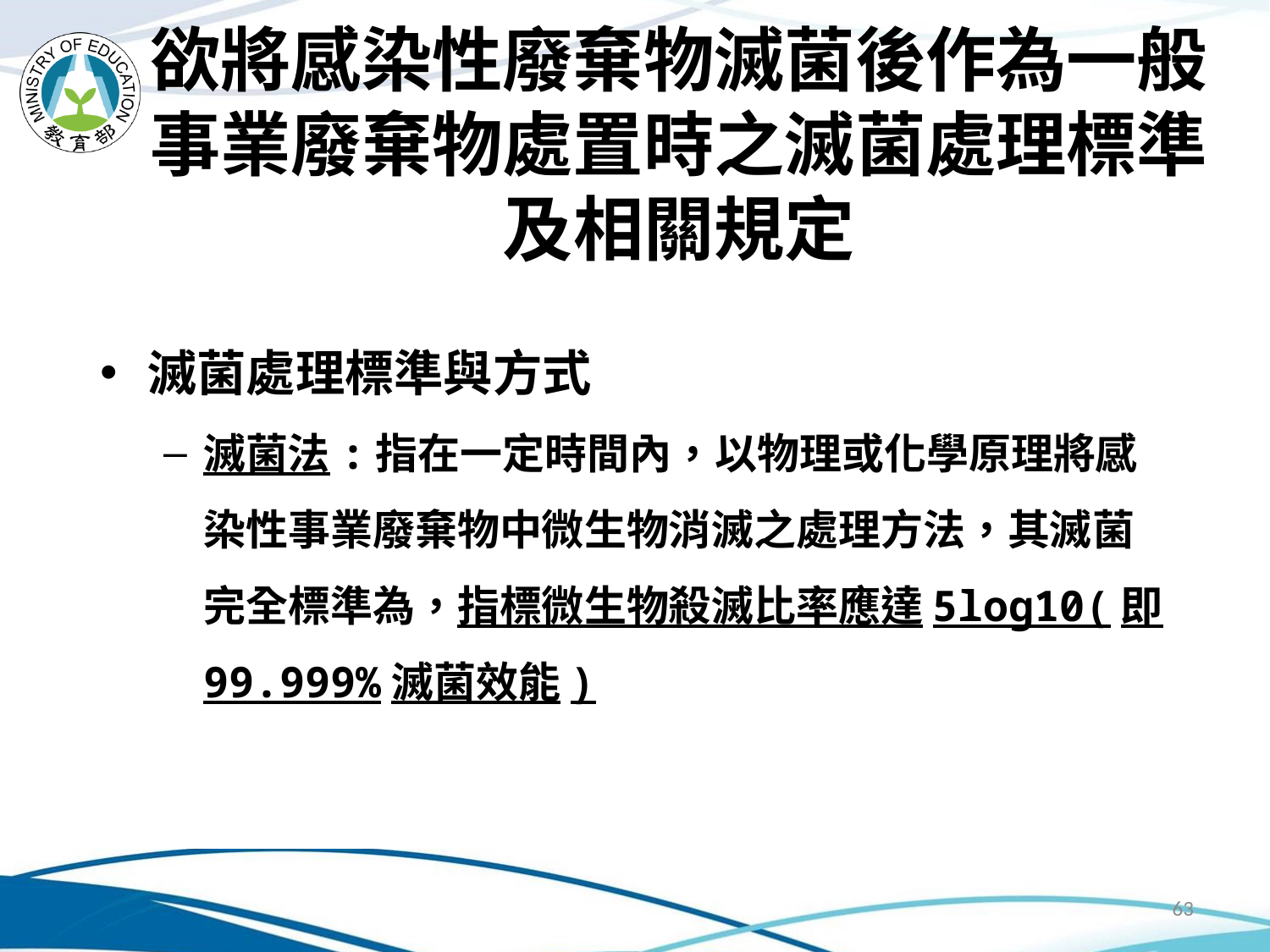

# 欲將感染性廢棄物滅菌後作為一般事業廢棄物處置時之滅菌處理標準及相關規定
滅菌處理標準與方式
滅菌法:指在一定時間內，以物理或化學原理將感染性事業廢棄物中微生物消滅之處理方法，其滅菌完全標準為，指標微生物殺滅比率應達5log10(即99.999%滅菌效能)

63